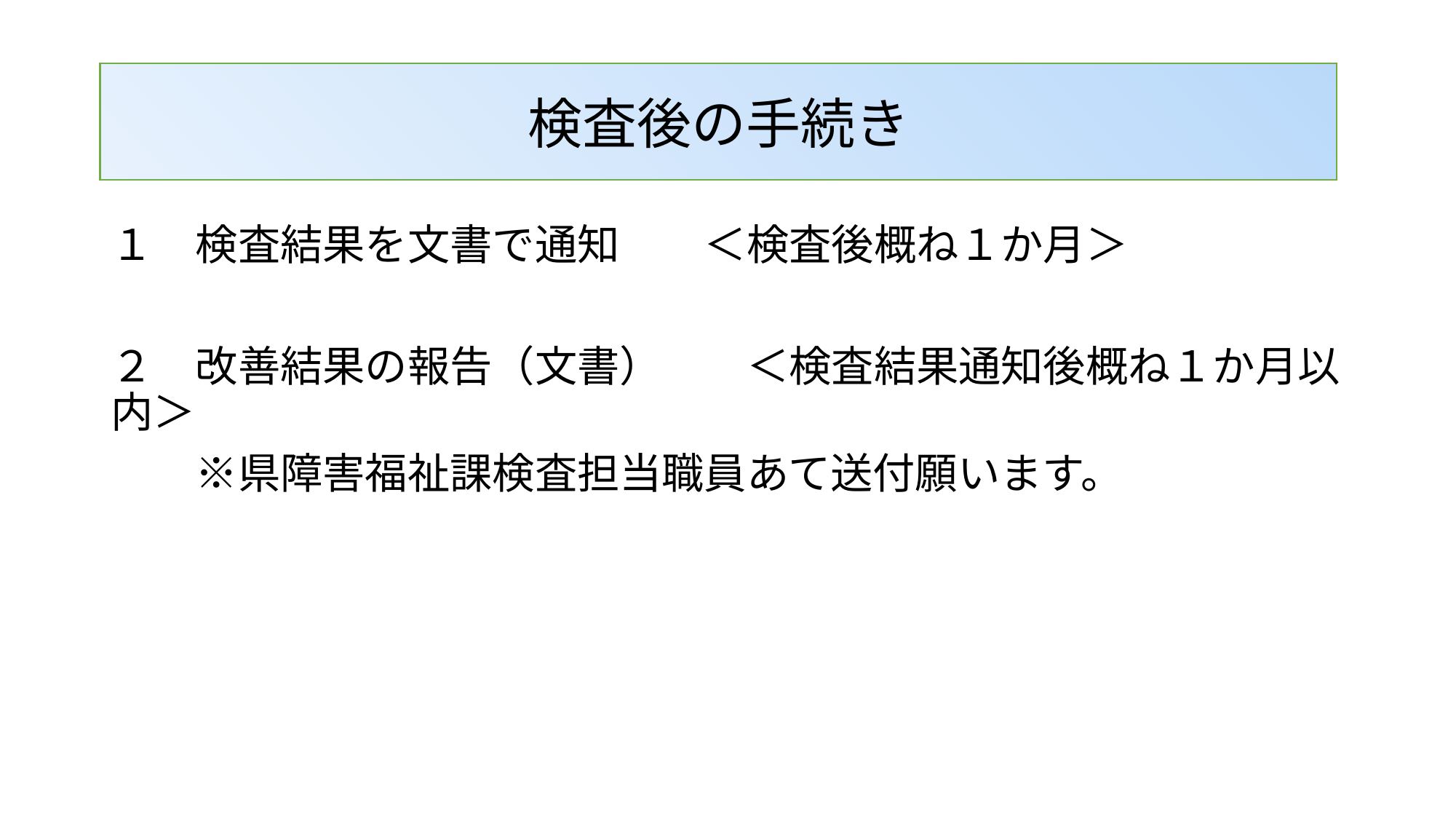

#
検査後の手続き
１　検査結果を文書で通知　　＜検査後概ね１か月＞

２　改善結果の報告（文書）　　＜検査結果通知後概ね１か月以内＞
　　※県障害福祉課検査担当職員あて送付願います。